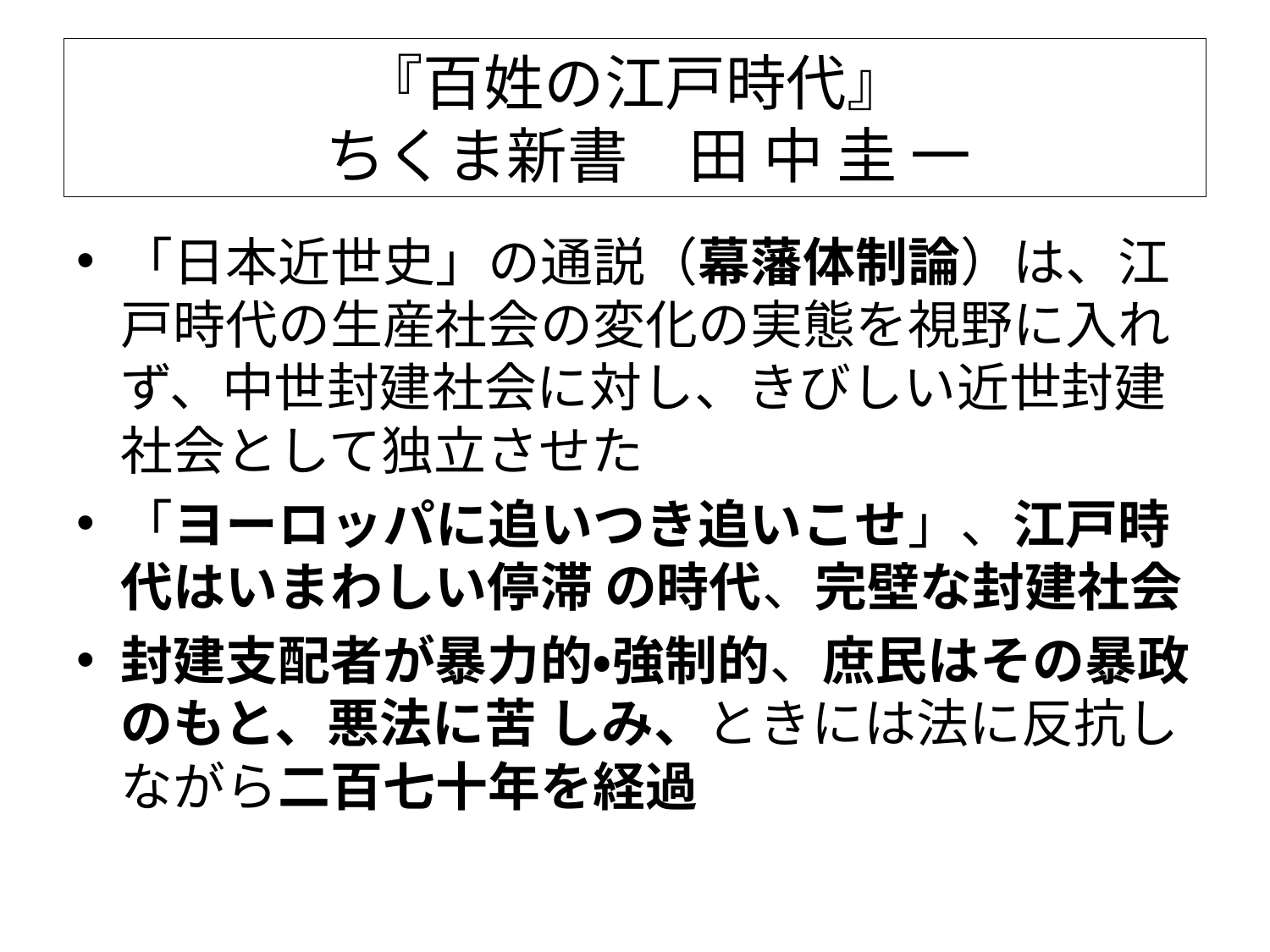

# 『百姓の江戸時代』 ちくま新書　田 中 圭 一
「日本近世史」の通説（幕藩体制論）は、江戸時代の生産社会の変化の実態を視野に入れず、中世封建社会に対し、きびしい近世封建社会として独立させた
「ヨーロッパに追いつき追いこせ」、江戸時代はいまわしい停滞 の時代、完壁な封建社会
封建支配者が暴力的・強制的、庶民はその暴政 のもと、悪法に苦 しみ、ときには法に反抗しながら二百七十年を経過